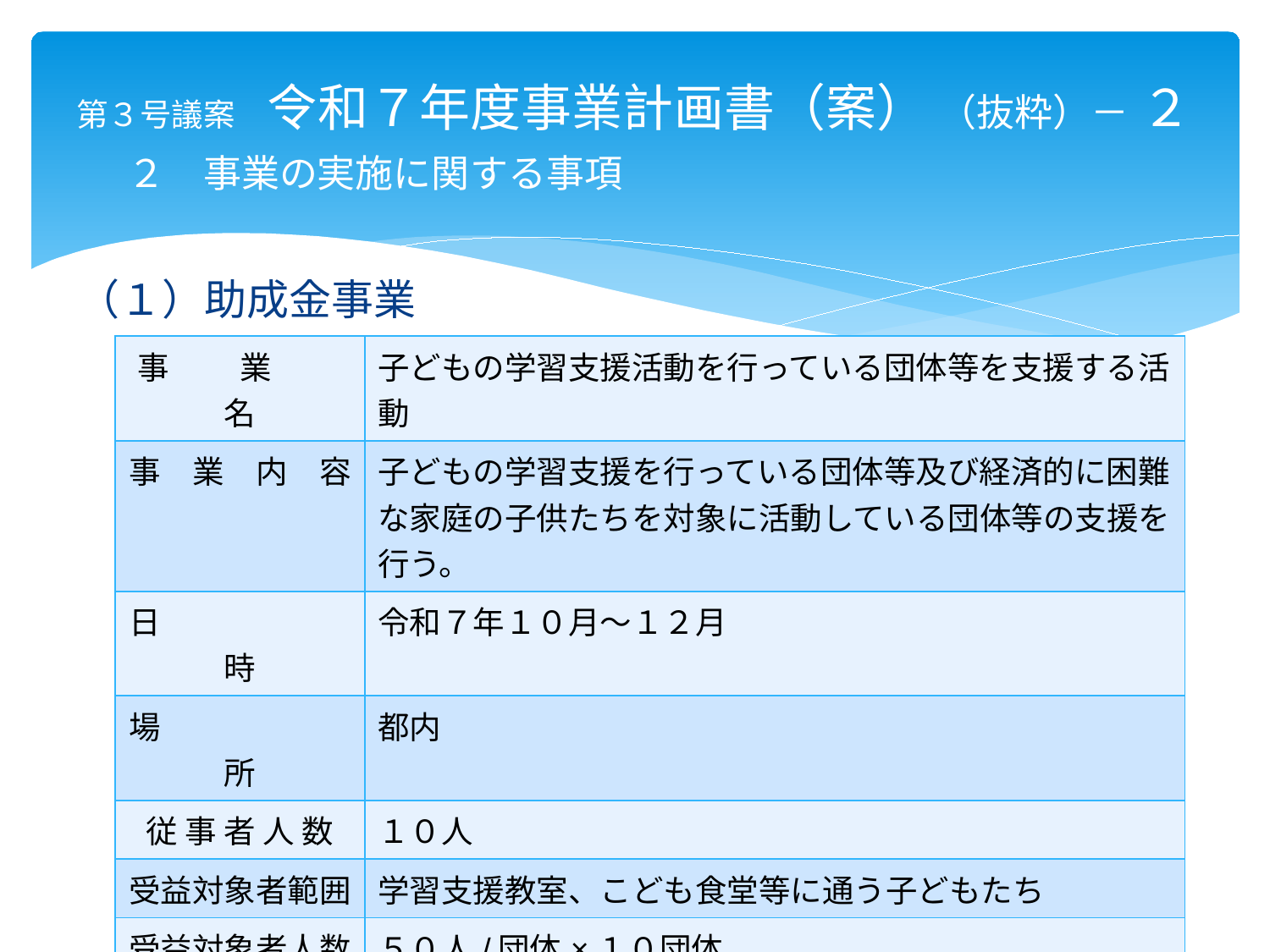

# 第３号議案　令和７年度事業計画書（案） （抜粋）－ ２ 　２　事業の実施に関する事項
（１）助成金事業

| 事　 　業 　　名 | 子どもの学習支援活動を行っている団体等を支援する活動 |
| --- | --- |
| 事　業　内　容 | 子どもの学習支援を行っている団体等及び経済的に困難な家庭の子供たちを対象に活動している団体等の支援を行う。 |
| 日　　　　　　時 | 令和７年１０月～１２月 |
| 場　　　　　　所 | 都内 |
| 従 事 者 人 数 | １０人 |
| 受益対象者範囲 | 学習支援教室、こども食堂等に通う子どもたち |
| 受益対象者人数 | ５０人/団体×１０団体 |
| 事　　 業　　 費 | ５０万円 |